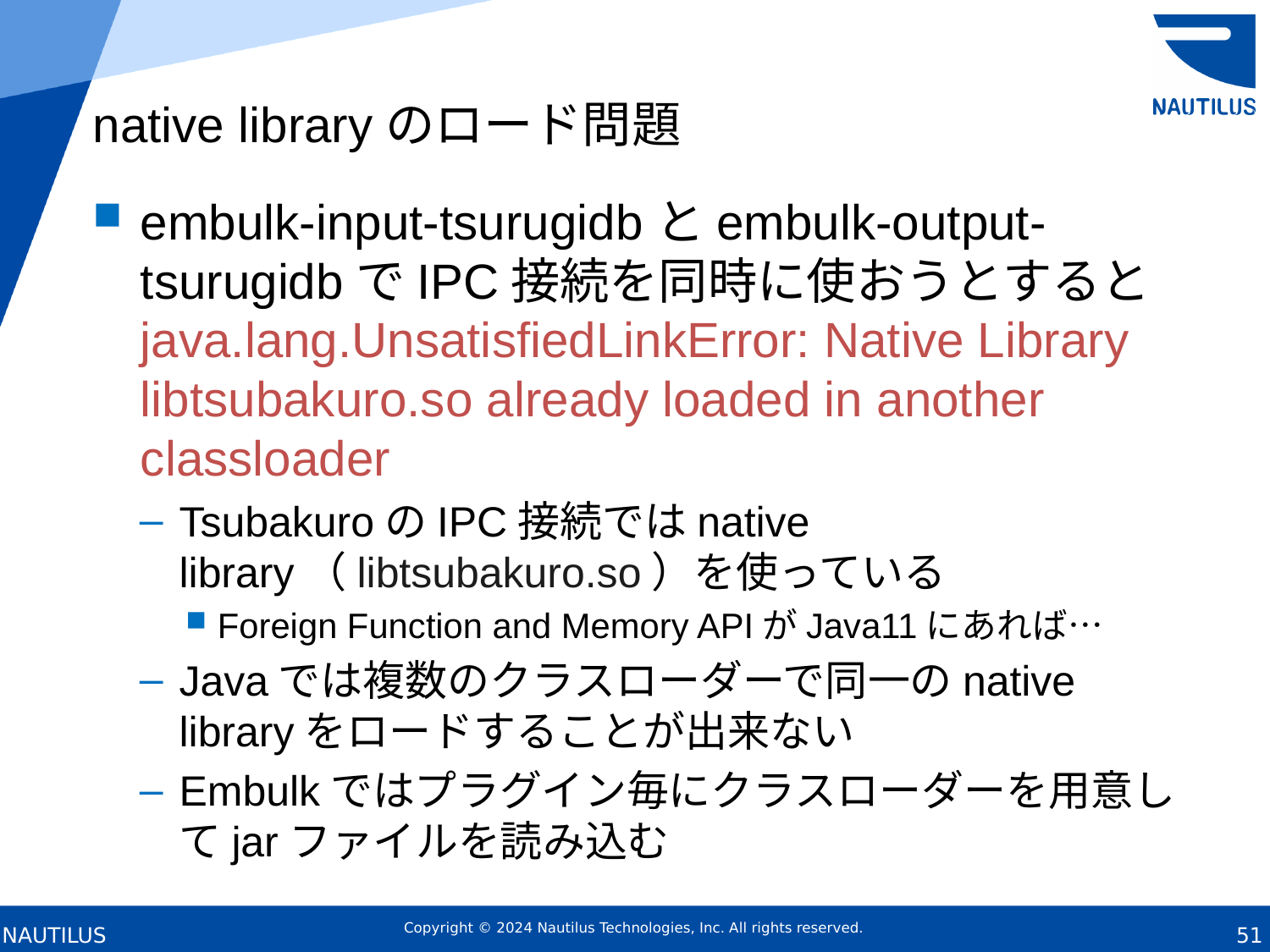

# native libraryのロード問題
embulk-input-tsurugidbとembulk-output-tsurugidbでIPC接続を同時に使おうとするとjava.lang.UnsatisfiedLinkError: Native Library  libtsubakuro.so already loaded in another classloader
TsubakuroのIPC接続ではnative library（libtsubakuro.so）を使っている
Foreign Function and Memory APIがJava11にあれば…
Javaでは複数のクラスローダーで同一のnative libraryをロードすることが出来ない
Embulkではプラグイン毎にクラスローダーを用意してjarファイルを読み込む